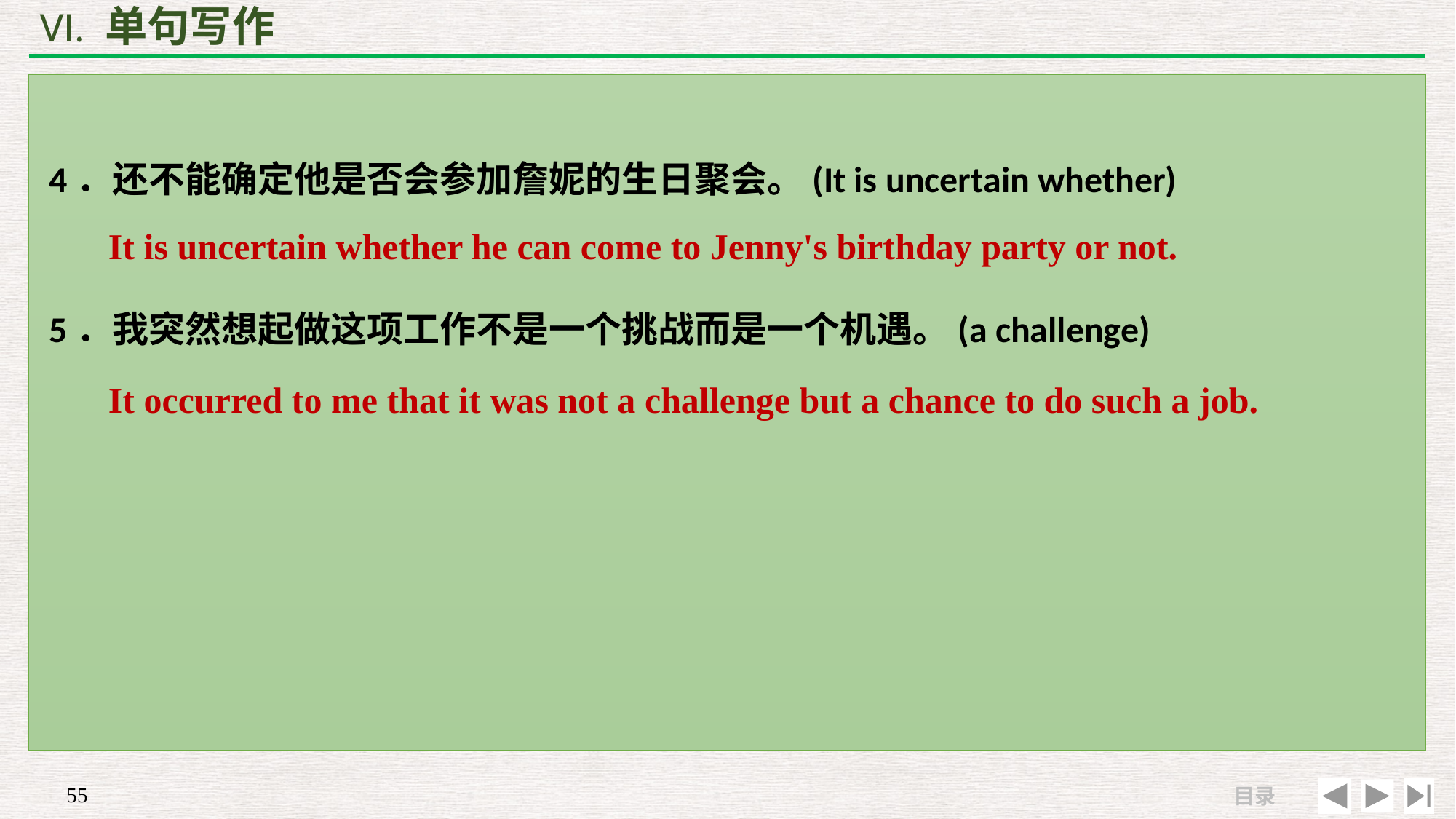

# VI. 单句写作

4．还不能确定他是否会参加詹妮的生日聚会。(It is uncertain whether)

5．我突然想起做这项工作不是一个挑战而是一个机遇。(a challenge)
It is uncertain whether he can come to Jenny's birthday party or not.
It occurred to me that it was not a challenge but a chance to do such a job.